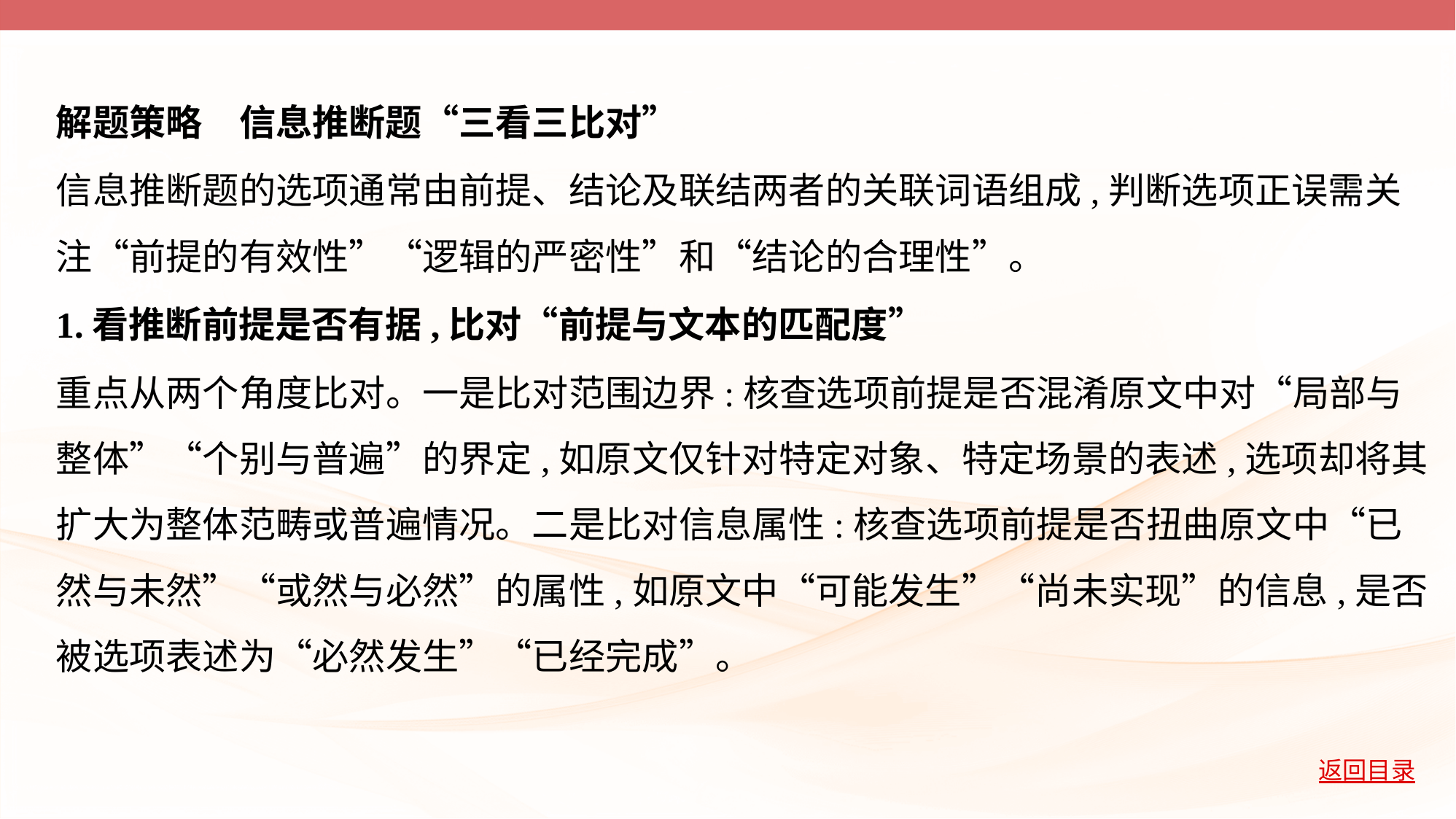

解题策略　信息推断题“三看三比对”
信息推断题的选项通常由前提、结论及联结两者的关联词语组成,判断选项正误需关
注“前提的有效性”“逻辑的严密性”和“结论的合理性”。
1.看推断前提是否有据,比对“前提与文本的匹配度”
重点从两个角度比对。一是比对范围边界:核查选项前提是否混淆原文中对“局部与
整体”“个别与普遍”的界定,如原文仅针对特定对象、特定场景的表述,选项却将其
扩大为整体范畴或普遍情况。二是比对信息属性:核查选项前提是否扭曲原文中“已
然与未然”“或然与必然”的属性,如原文中“可能发生”“尚未实现”的信息,是否
被选项表述为“必然发生”“已经完成”。